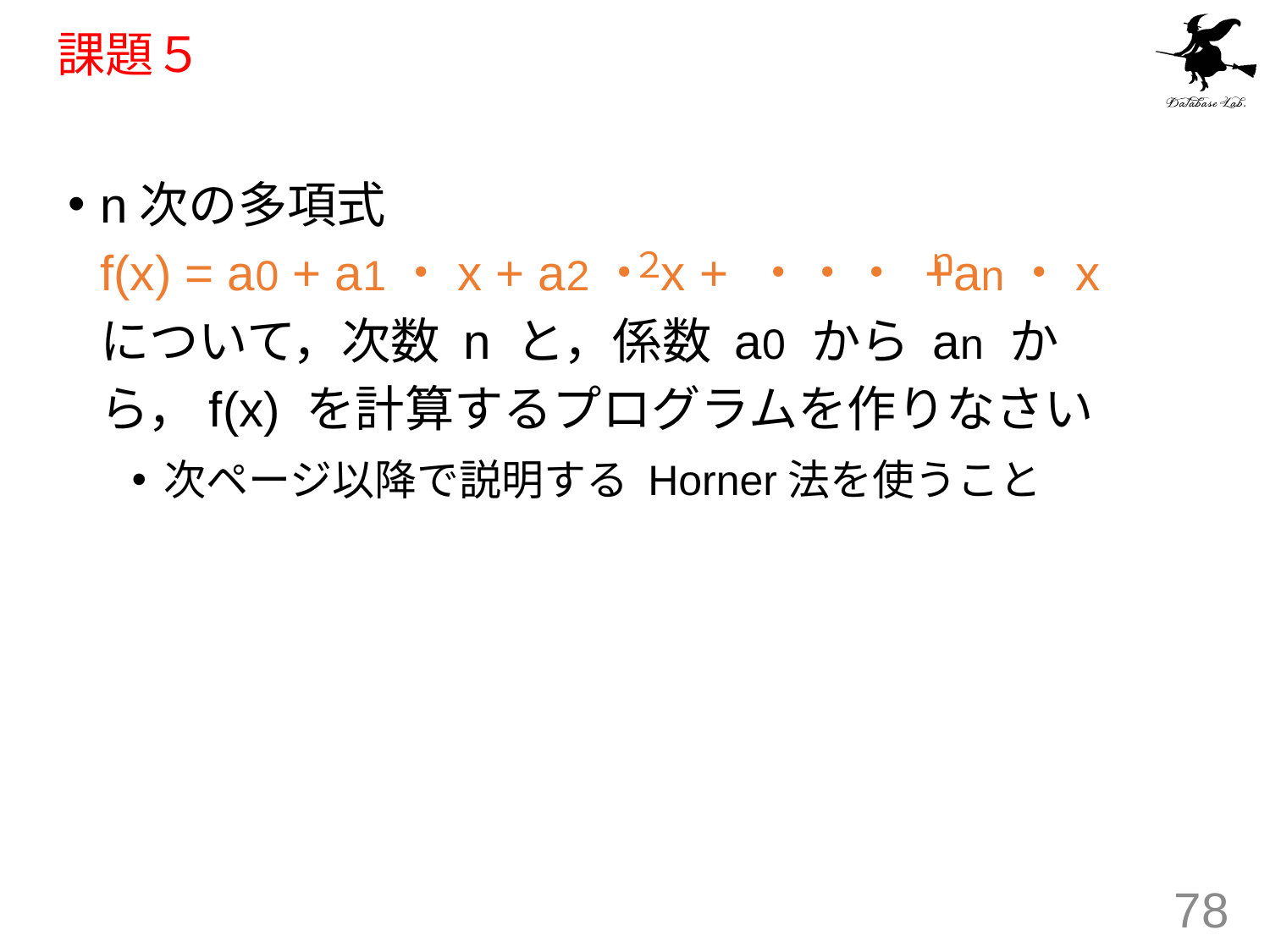

# 課題５
n次の多項式
f(x) = a0 + a1・x + a2・x + ・・・ +an・x
について，次数 n と，係数 a0 から an から，f(x) を計算するプログラムを作りなさい
次ページ以降で説明する Horner法を使うこと

ｎ
２
78